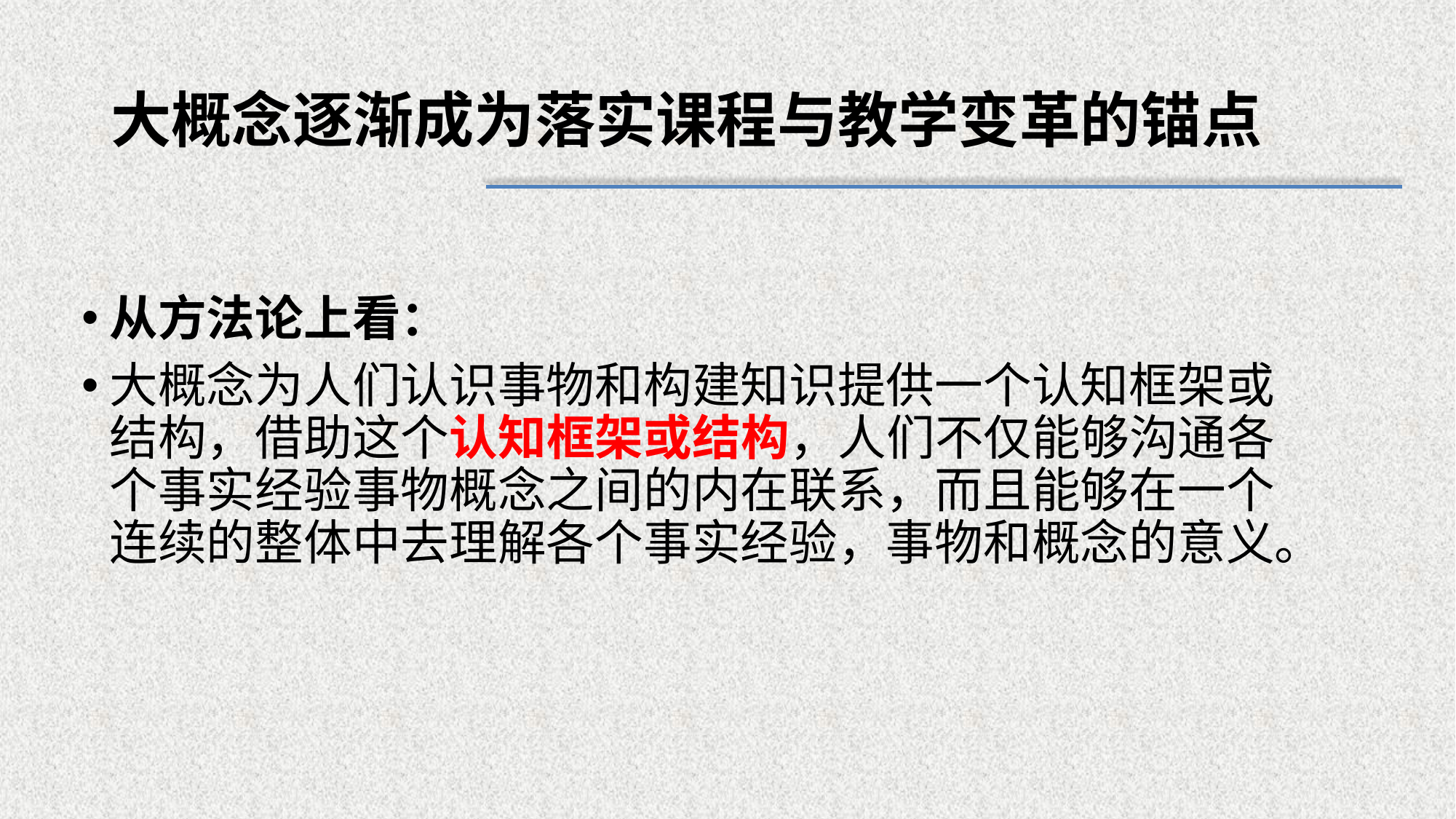

# 大概念逐渐成为落实课程与教学变革的锚点
从方法论上看：
大概念为人们认识事物和构建知识提供一个认知框架或结构，借助这个认知框架或结构，人们不仅能够沟通各个事实经验事物概念之间的内在联系，而且能够在一个连续的整体中去理解各个事实经验，事物和概念的意义。